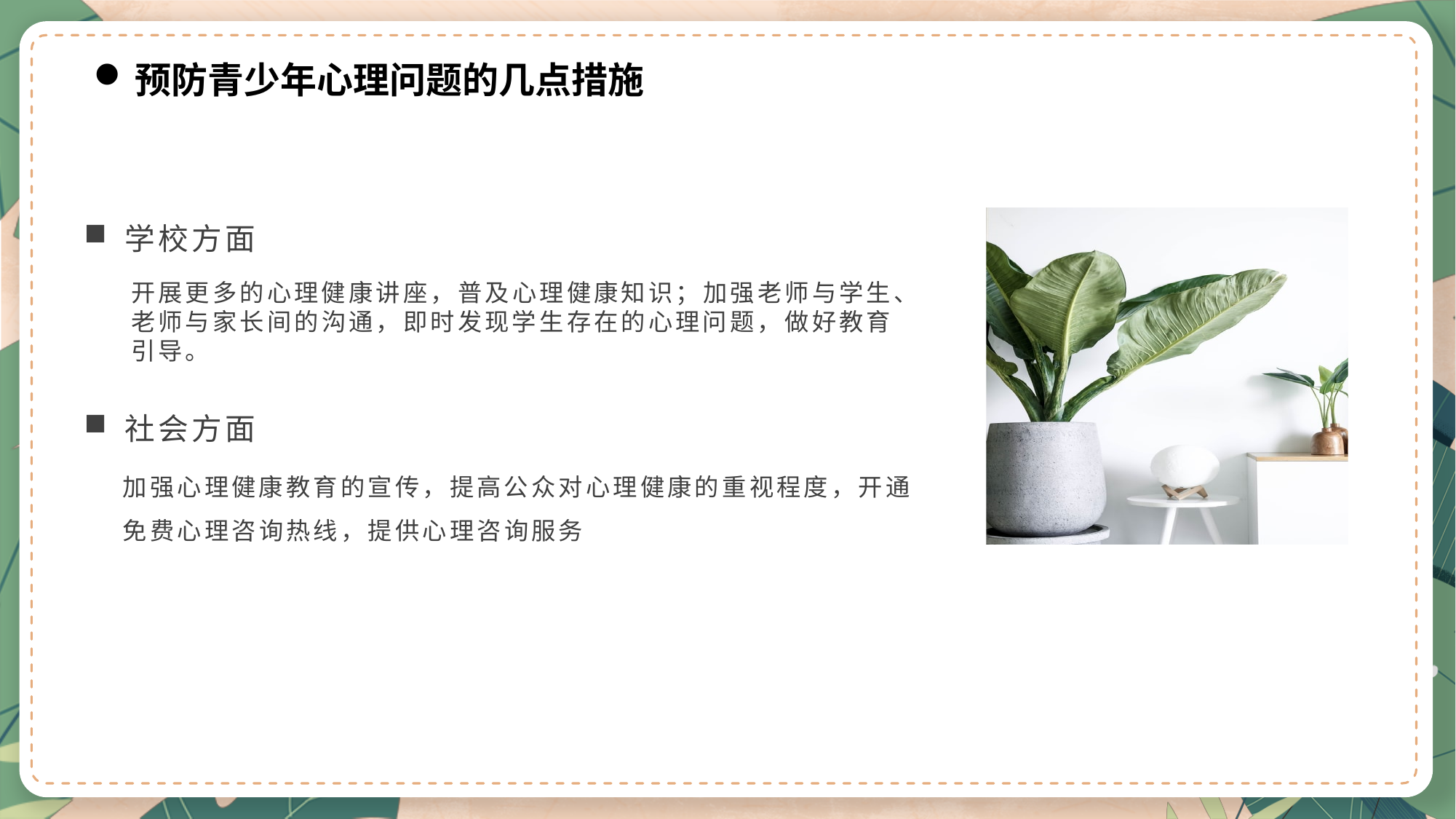

预防青少年心理问题的几点措施
学校方面

开展更多的心理健康讲座，普及心理健康知识；加强老师与学生、老师与家长间的沟通，即时发现学生存在的心理问题，做好教育引导。
社会方面
加强心理健康教育的宣传，提高公众对心理健康的重视程度，开通免费心理咨询热线，提供心理咨询服务